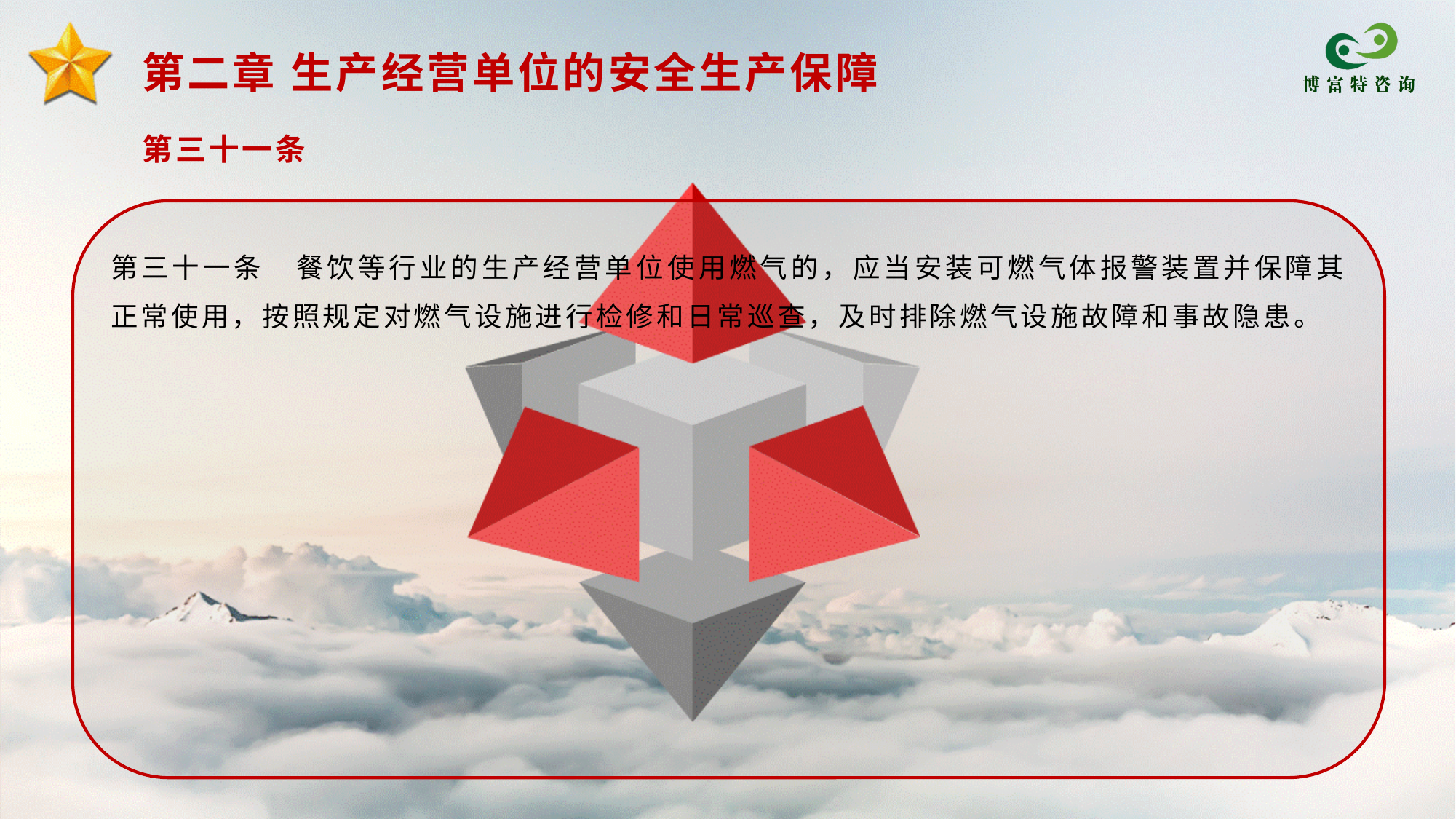

第二章 生产经营单位的安全生产保障
第三十一条
第三十一条　餐饮等行业的生产经营单位使用燃气的，应当安装可燃气体报警装置并保障其正常使用，按照规定对燃气设施进行检修和日常巡查，及时排除燃气设施故障和事故隐患。